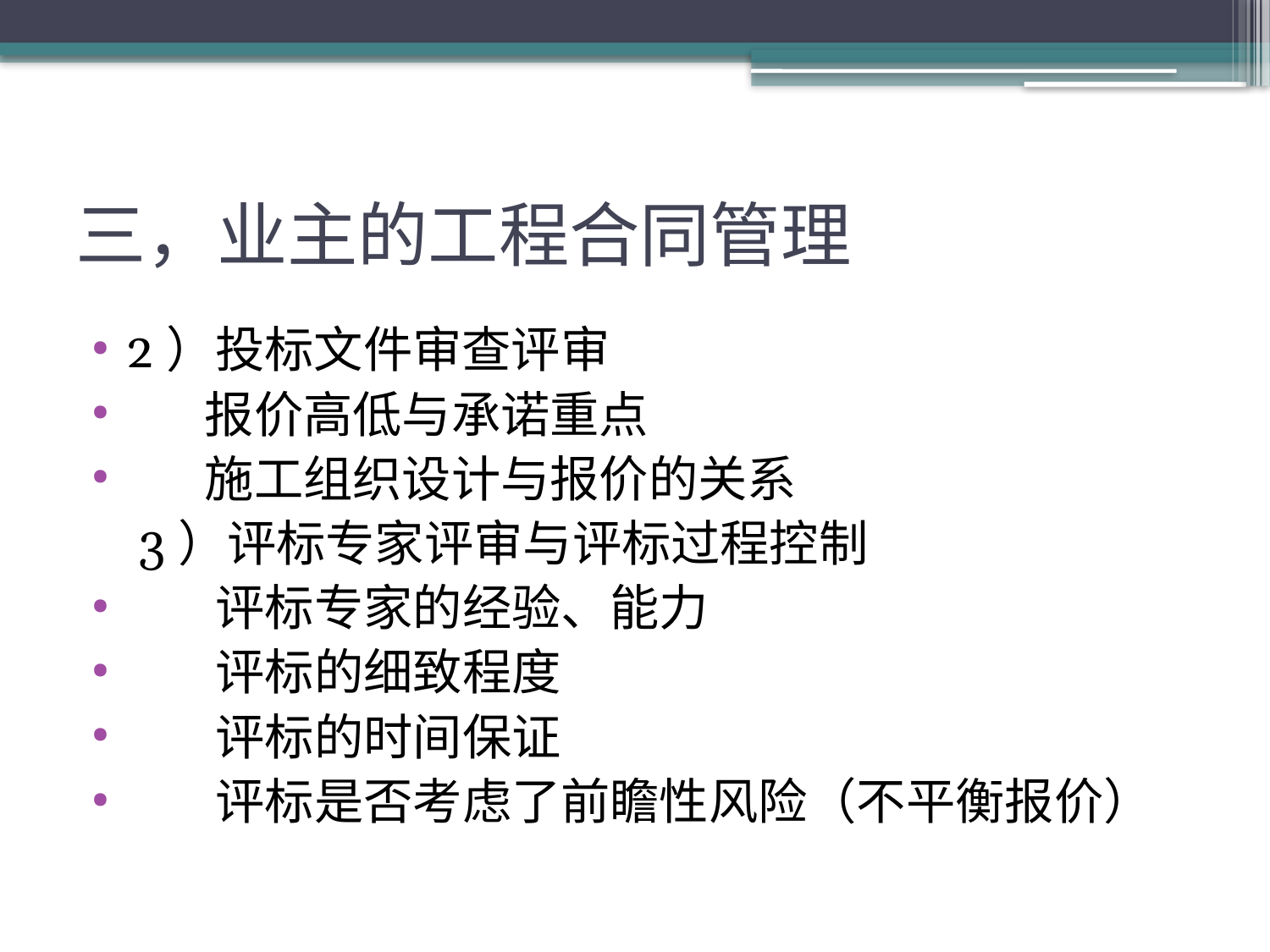

# 三，业主的工程合同管理
2）投标文件审查评审
      报价高低与承诺重点
      施工组织设计与报价的关系
    3）评标专家评审与评标过程控制
       评标专家的经验、能力
       评标的细致程度
       评标的时间保证
       评标是否考虑了前瞻性风险（不平衡报价）